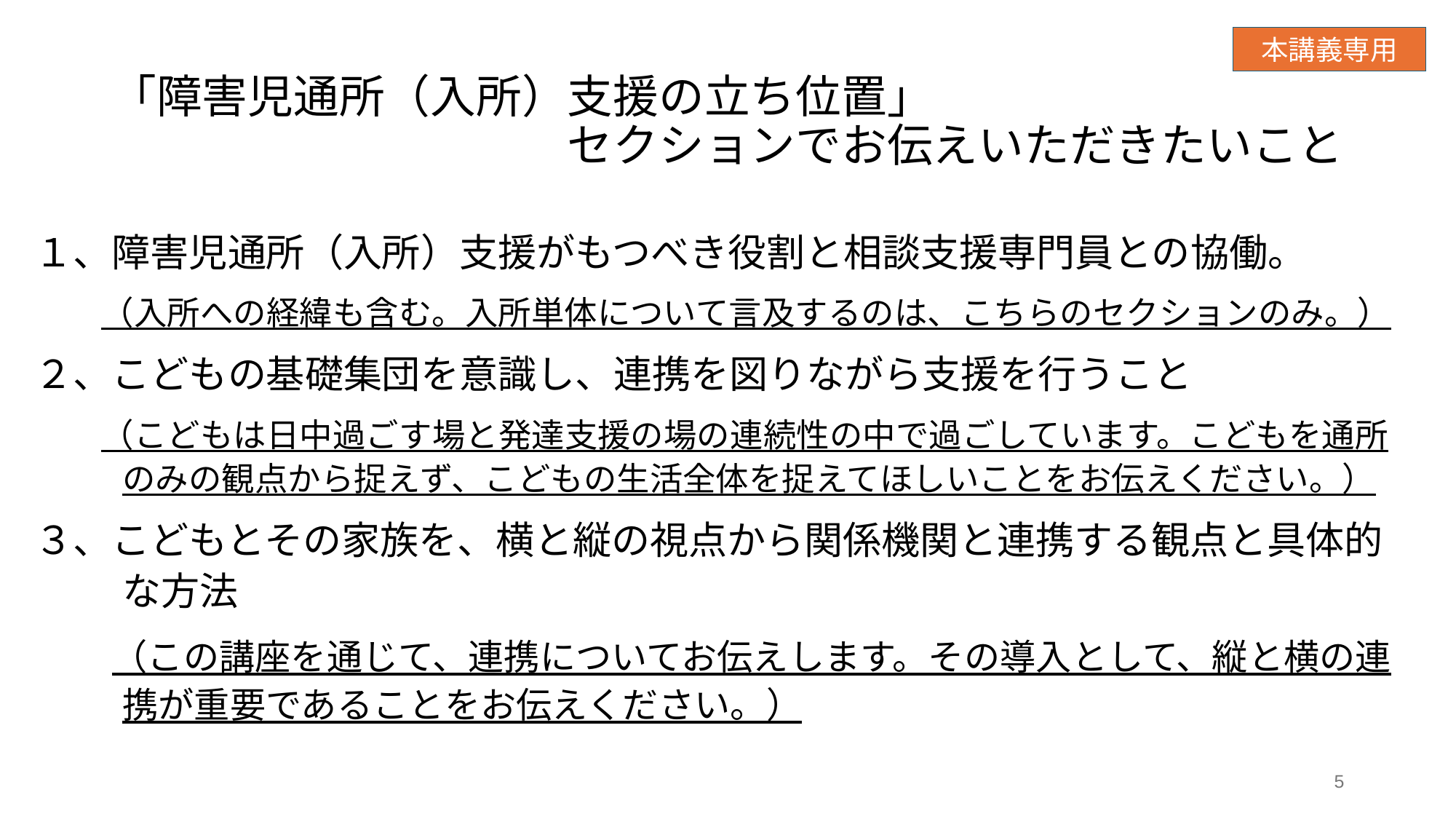

本講義専用
# 「障害児通所（入所）支援の立ち位置」 　　　　　　　　　　セクションでお伝えいただきたいこと
１、障害児通所（入所）支援がもつべき役割と相談支援専門員との協働。
　　（入所への経緯も含む。入所単体について言及するのは、こちらのセクションのみ。）
２、こどもの基礎集団を意識し、連携を図りながら支援を行うこと
　　（こどもは日中過ごす場と発達支援の場の連続性の中で過ごしています。こどもを通所のみの観点から捉えず、こどもの生活全体を捉えてほしいことをお伝えください。）
３、こどもとその家族を、横と縦の視点から関係機関と連携する観点と具体的な方法
　　（この講座を通じて、連携についてお伝えします。その導入として、縦と横の連携が重要であることをお伝えください。）

5